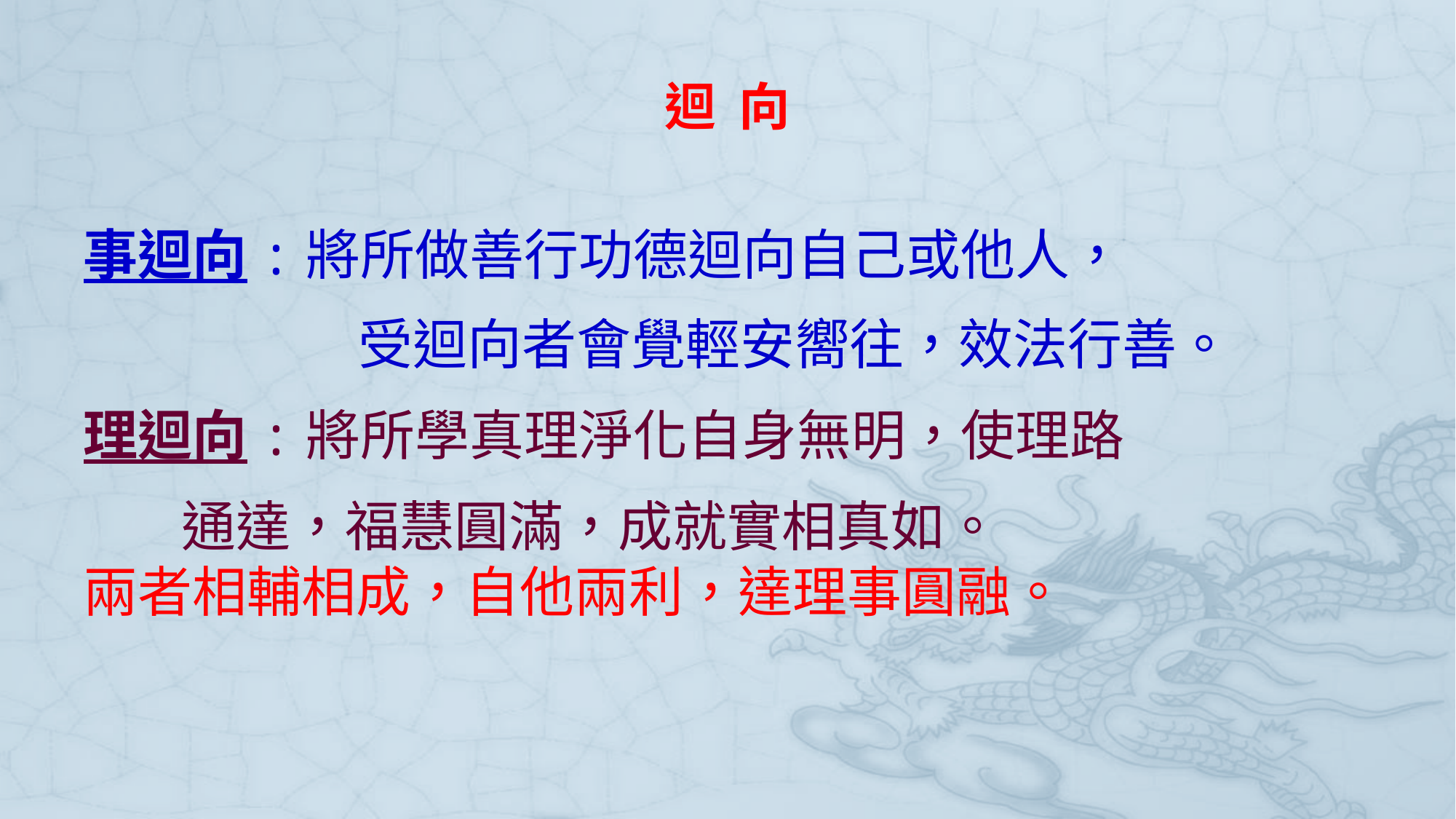

# 迴  向
事迴向:將所做善行功德迴向自己或他人，
          受迴向者會覺輕安嚮往，效法行善。
理迴向:將所學真理淨化自身無明，使理路
       通達，福慧圓滿，成就實相真如。
兩者相輔相成，自他兩利，達理事圓融。